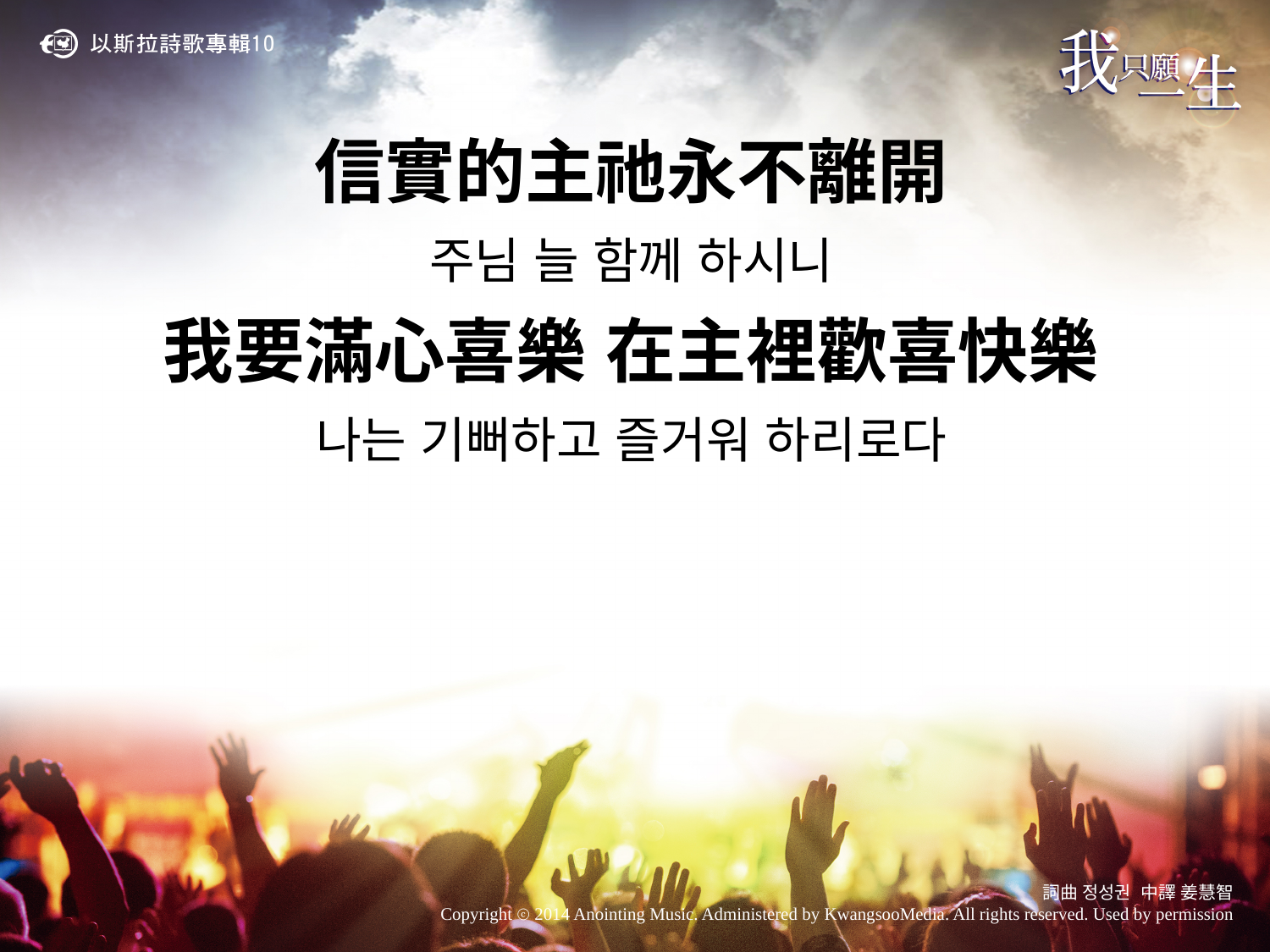

信實的主祂永不離開
주님 늘 함께 하시니
我要滿心喜樂 在主裡歡喜快樂
나는 기뻐하고 즐거워 하리로다
詞曲 정성권  中譯 姜慧智
Copyright ⓒ 2014 Anointing Music. Administered by KwangsooMedia. All rights reserved. Used by permission